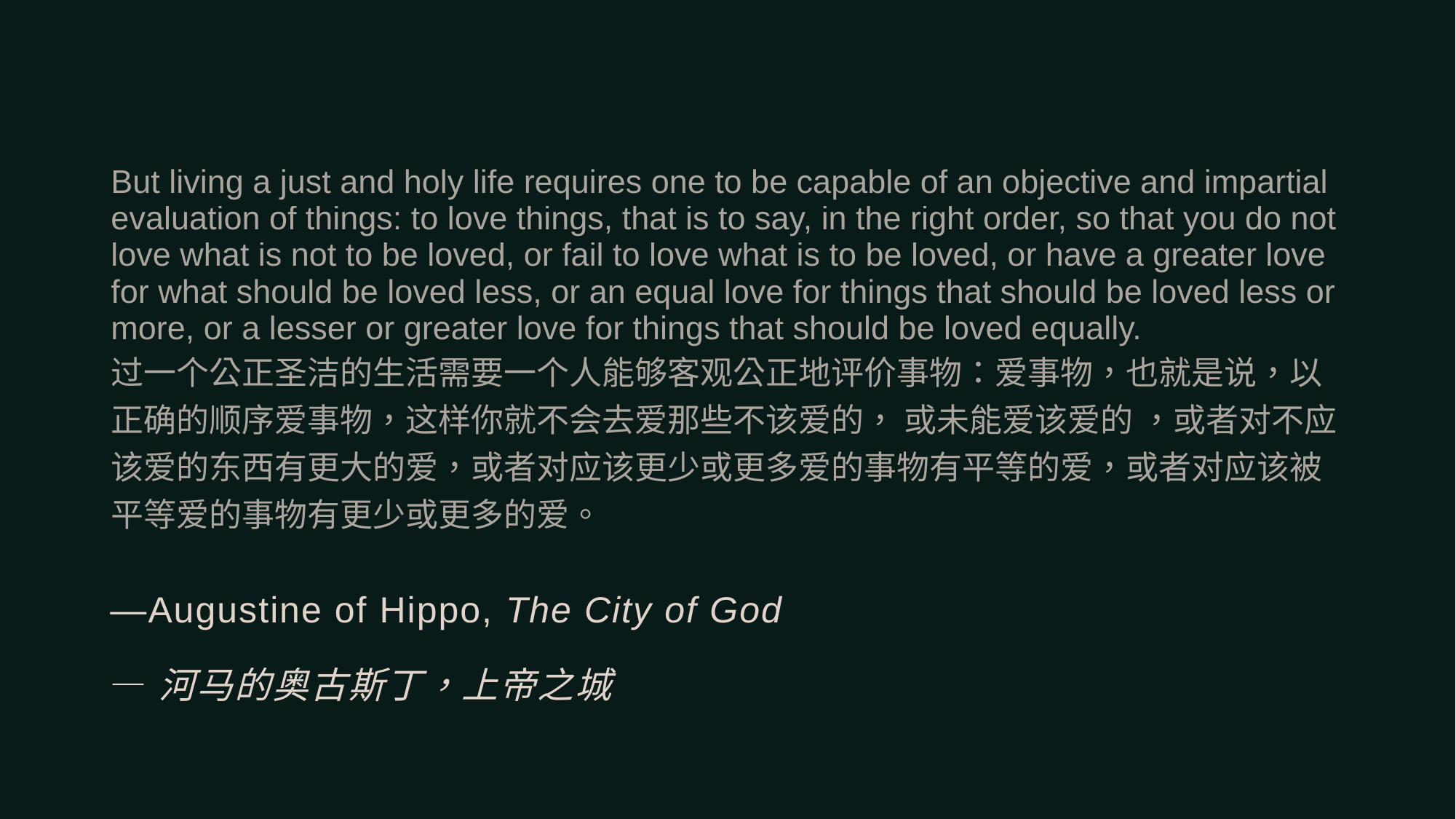

# But living a just and holy life requires one to be capable of an objective and impartial evaluation of things: to love things, that is to say, in the right order, so that you do not love what is not to be loved, or fail to love what is to be loved, or have a greater love for what should be loved less, or an equal love for things that should be loved less or more, or a lesser or greater love for things that should be loved equally. 过一个公正圣洁的生活需要一个人能够客观公正地评价事物：爱事物，也就是说，以正确的顺序爱事物，这样你就不会去爱那些不该爱的， 或未能爱该爱的 ，或者对不应该爱的东西有更大的爱，或者对应该更少或更多爱的事物有平等的爱，或者对应该被平等爱的事物有更少或更多的爱。
—Augustine of Hippo, The City of God
—河马的奥古斯丁，上帝之城